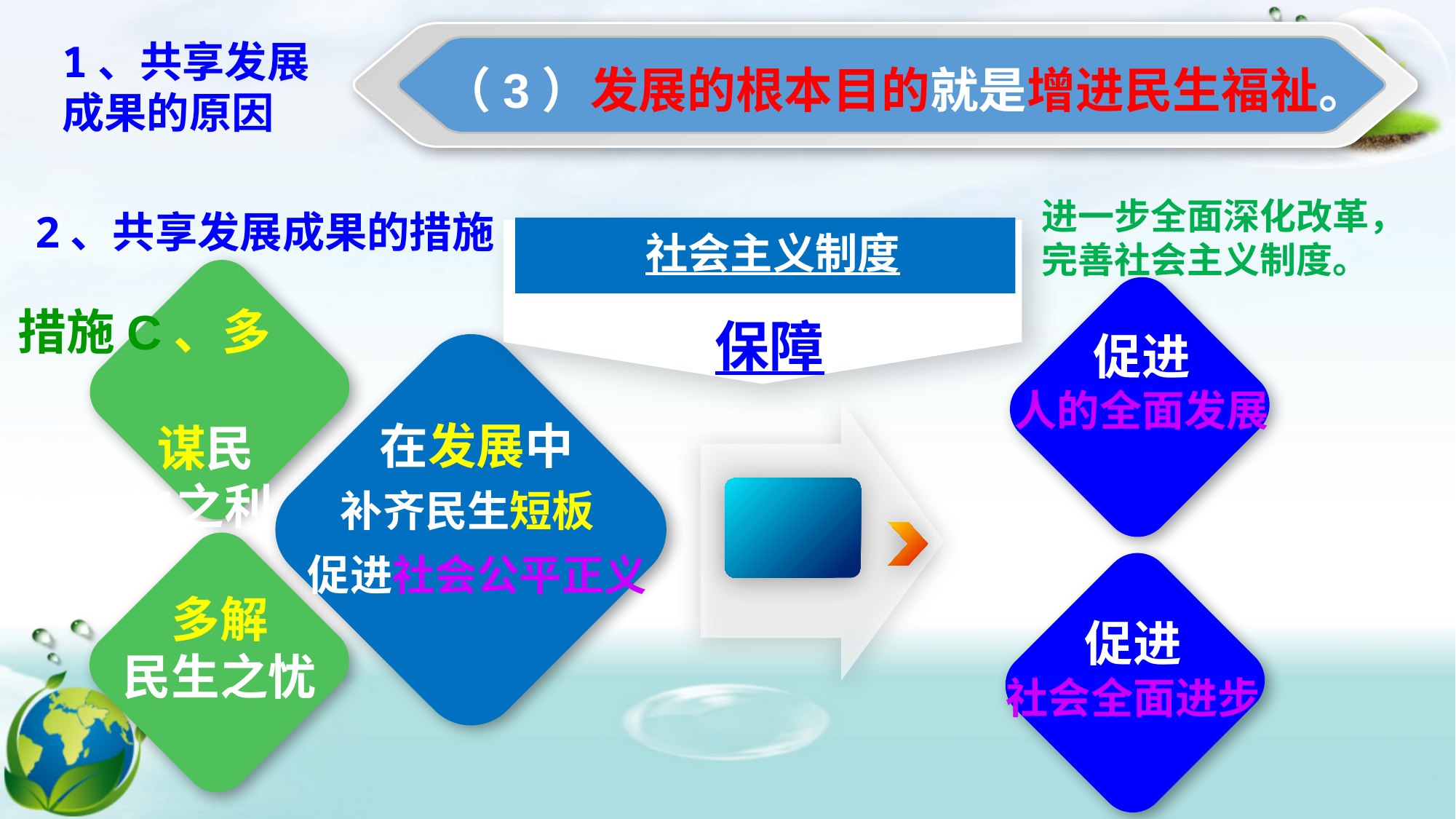

（3）发展的根本目的就是增进民生福祉。
1、共享发展成果的原因

进一步全面深化改革，完善社会主义制度。
2、共享发展成果的措施

社会主义制度

措施C、多
         谋民
        生之利

保障
促进
人的全面发展

在发展中

补齐民生短板
促进社会公平正义

多解
民生之忧
促进
社会全面进步